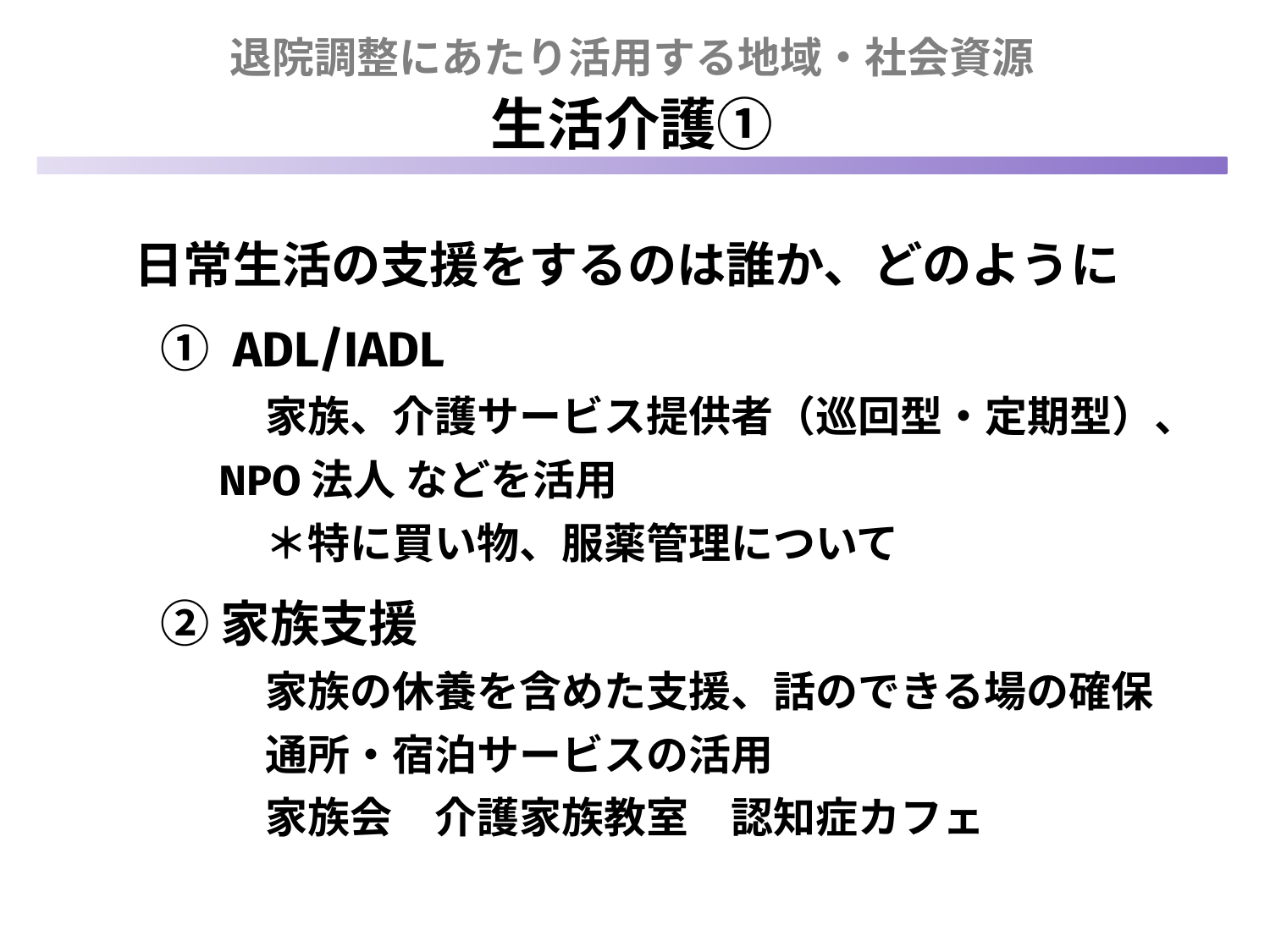

退院調整にあたり活用する地域・社会資源
生活介護①

  日常生活の支援をするのは誰か、どのように
　 ① ADL/IADL
　　　    家族、介護サービス提供者（巡回型・定期型）、
          NPO法人 などを活用
　　　    ＊特に買い物、服薬管理について
　 ② 家族支援
　　 　   家族の休養を含めた支援、話のできる場の確保
　　　    通所・宿泊サービスの活用
　　　    家族会　介護家族教室　認知症カフェ